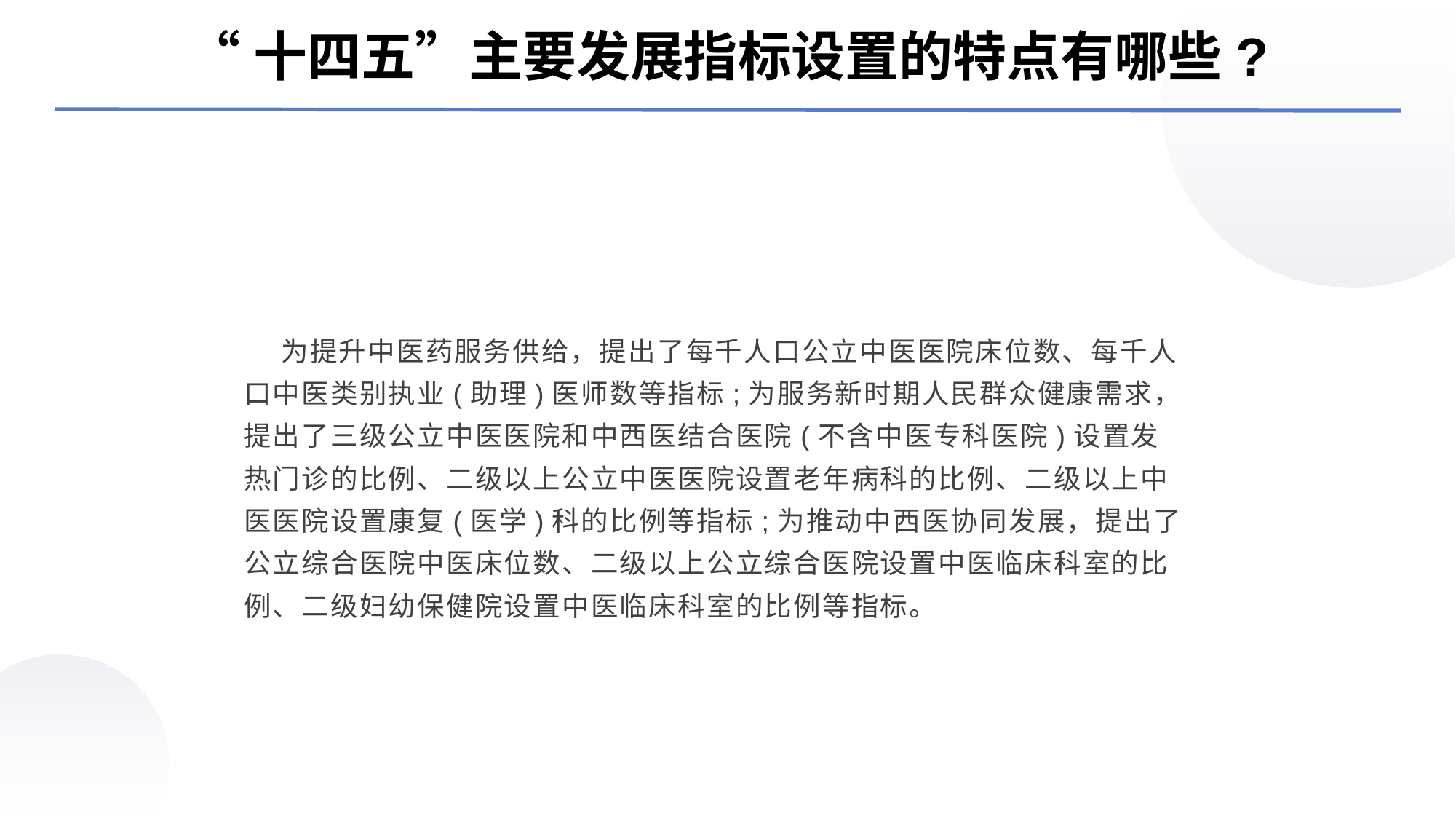

“十四五”主要发展指标设置的特点有哪些?
    为提升中医药服务供给，提出了每千人口公立中医医院床位数、每千人口中医类别执业(助理)医师数等指标;为服务新时期人民群众健康需求，提出了三级公立中医医院和中西医结合医院(不含中医专科医院)设置发热门诊的比例、二级以上公立中医医院设置老年病科的比例、二级以上中医医院设置康复(医学)科的比例等指标;为推动中西医协同发展，提出了公立综合医院中医床位数、二级以上公立综合医院设置中医临床科室的比例、二级妇幼保健院设置中医临床科室的比例等指标。